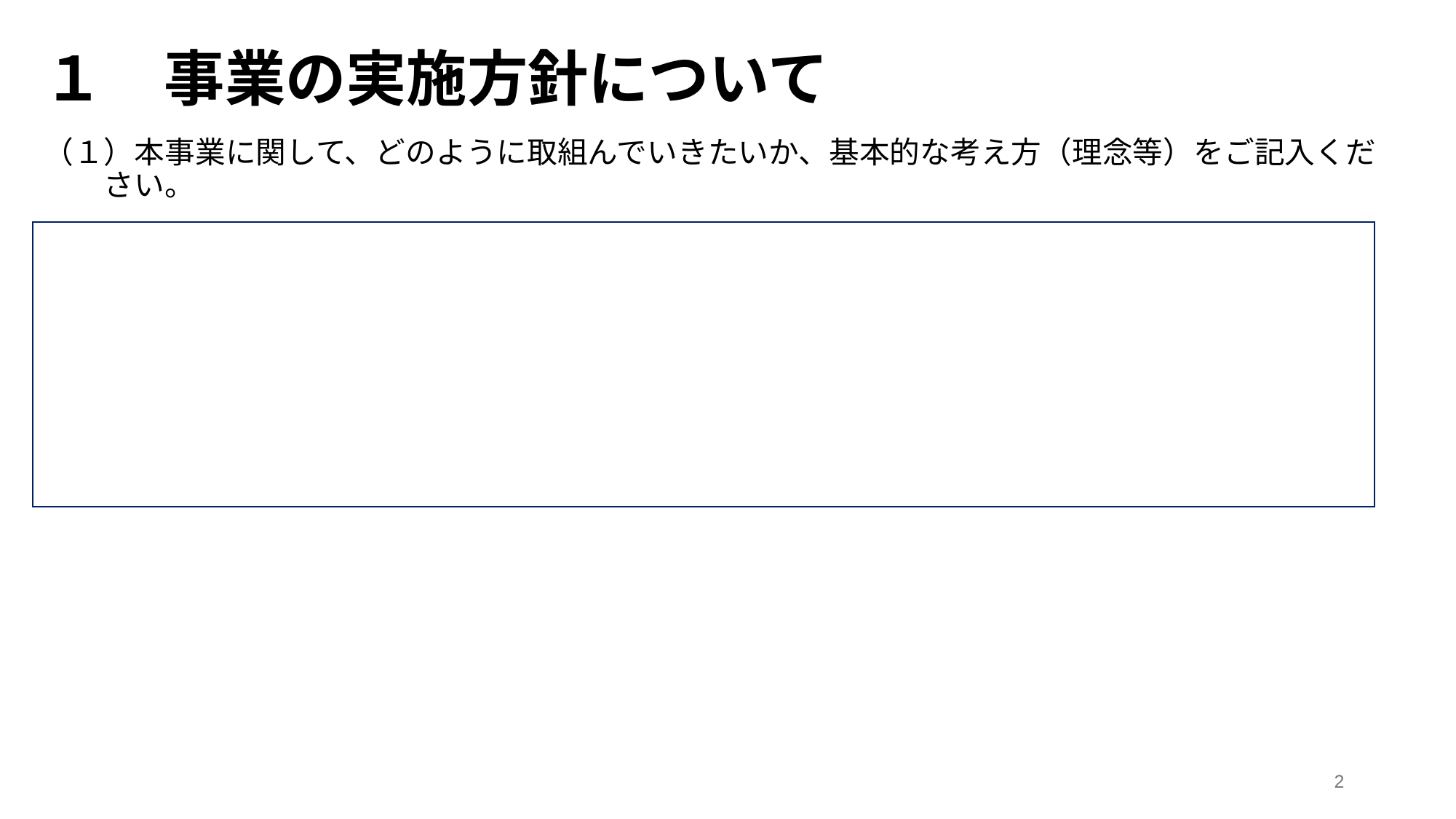

１　事業の実施方針について
# （１）本事業に関して、どのように取組んでいきたいか、基本的な考え方（理念等）をご記入くだ 　　さい。

2